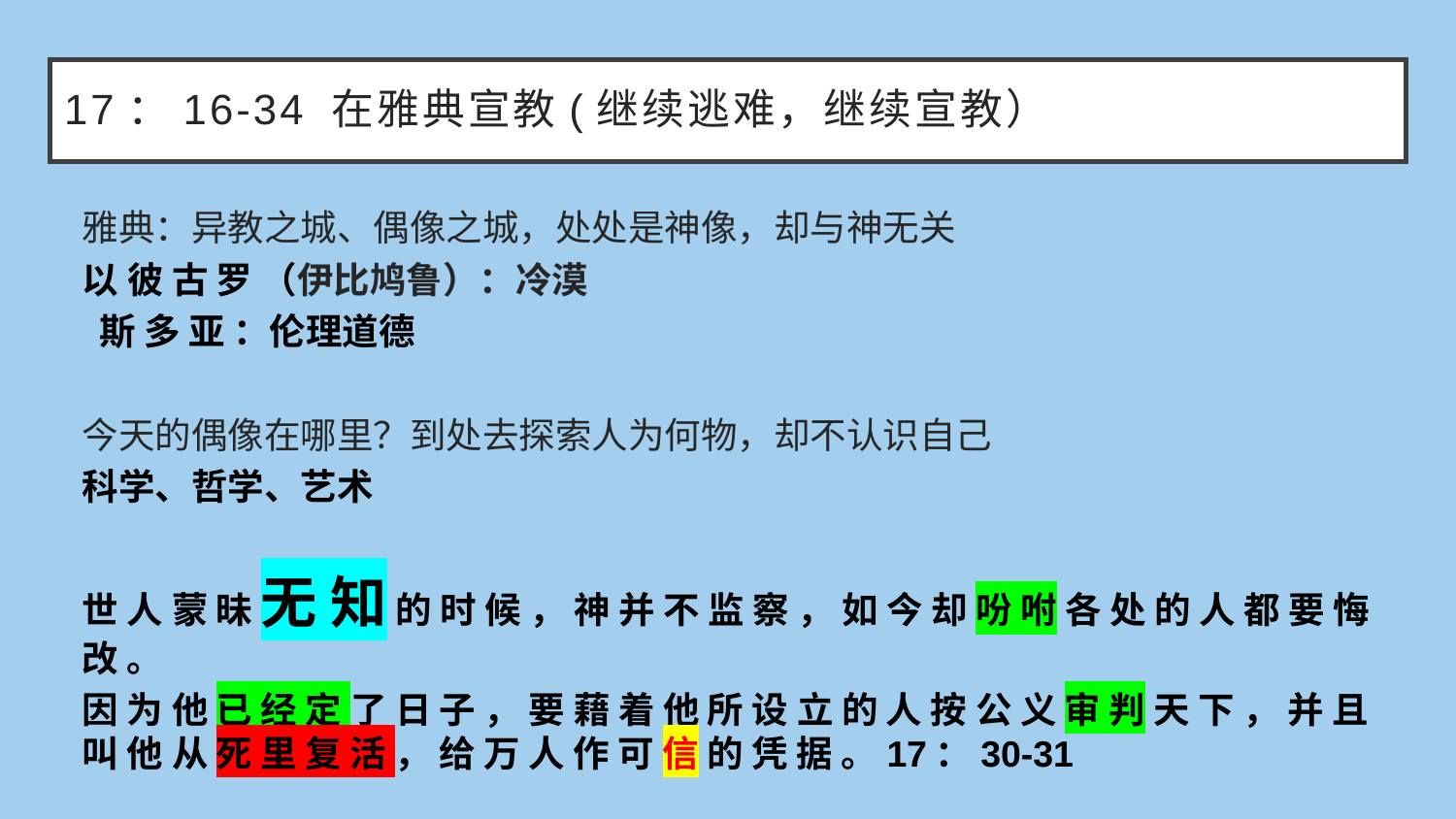

# 17：16-34 在雅典宣教(继续逃难，继续宣教）
雅典：异教之城、偶像之城，处处是神像，却与神无关
以 彼 古 罗 （伊比鸠鲁）：冷漠
 斯 多 亚 ：伦理道德

今天的偶像在哪里？到处去探索人为何物，却不认识自己
科学、哲学、艺术

世 人 蒙 昧 无 知 的 时 候 ， 神 并 不 监 察 ， 如 今 却 吩 咐 各 处 的 人 都 要 悔 改 。
因 为 他 已 经 定 了 日 子 ， 要 藉 着 他 所 设 立 的 人 按 公 义 审 判 天 下 ， 并 且 叫 他 从 死 里 复 活 ， 给 万 人 作 可 信 的 凭 据 。17：30-31